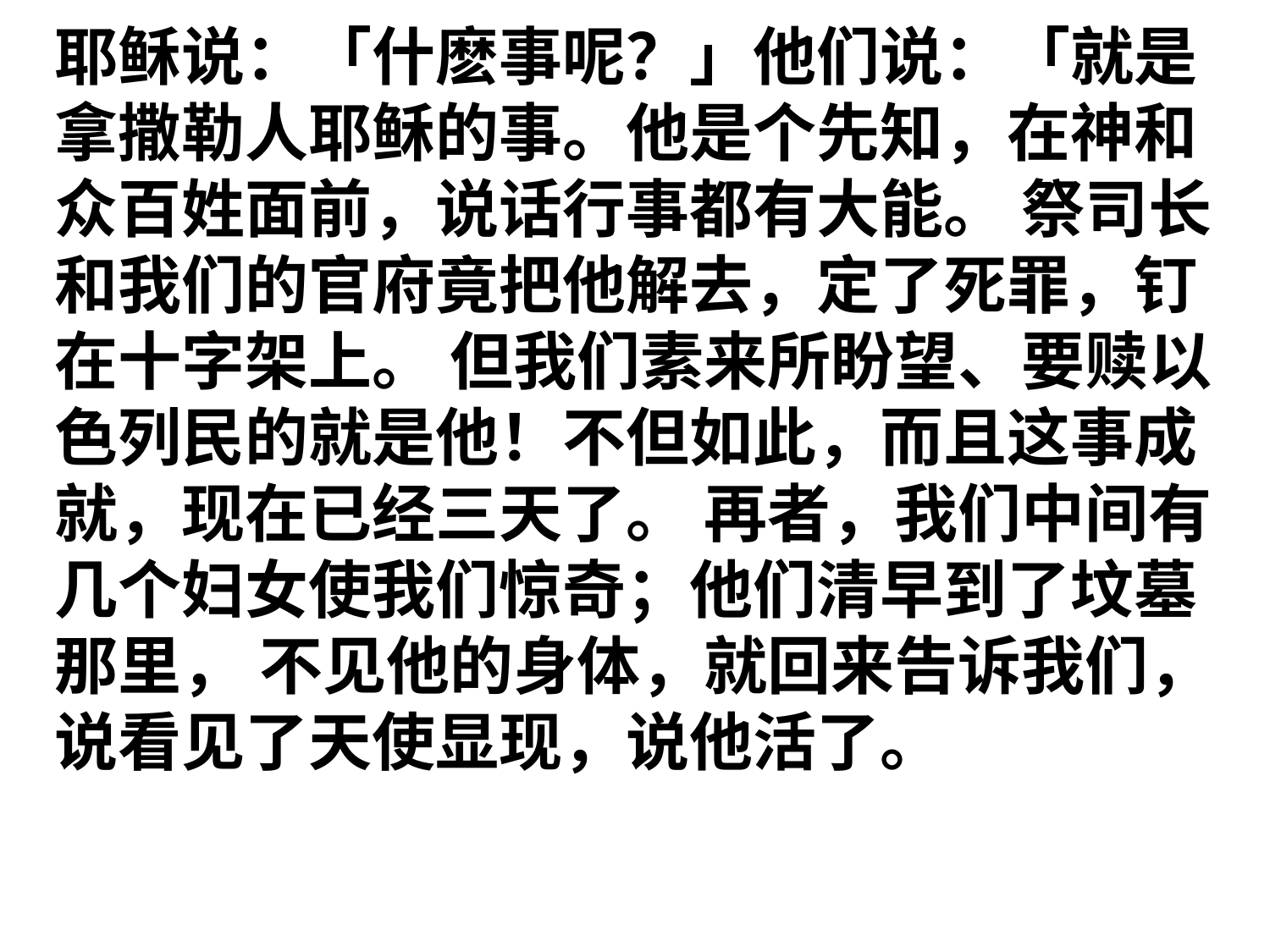

耶稣说：「什麽事呢？」他们说：「就是拿撒勒人耶稣的事。他是个先知，在神和众百姓面前，说话行事都有大能。 祭司长和我们的官府竟把他解去，定了死罪，钉在十字架上。 但我们素来所盼望、要赎以色列民的就是他！不但如此，而且这事成就，现在已经三天了。 再者，我们中间有几个妇女使我们惊奇；他们清早到了坟墓那里， 不见他的身体，就回来告诉我们，说看见了天使显现，说他活了。